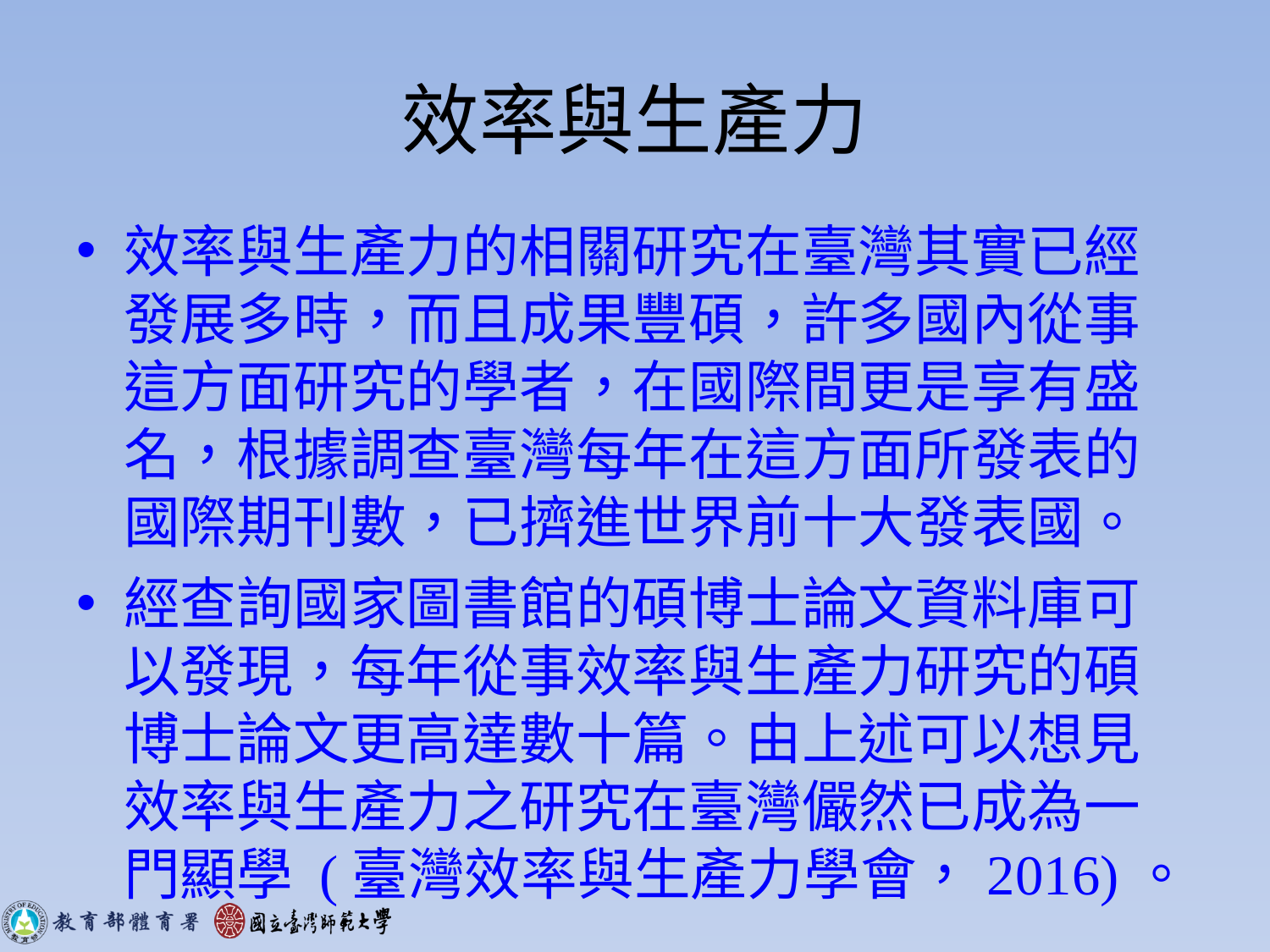

# 效率與生產力
效率與生產力的相關研究在臺灣其實已經發展多時，而且成果豐碩，許多國內從事這方面研究的學者，在國際間更是享有盛名，根據調查臺灣每年在這方面所發表的國際期刊數，已擠進世界前十大發表國。
經查詢國家圖書館的碩博士論文資料庫可以發現，每年從事效率與生產力研究的碩博士論文更高達數十篇。由上述可以想見效率與生產力之研究在臺灣儼然已成為一門顯學 (臺灣效率與生產力學會，2016)。